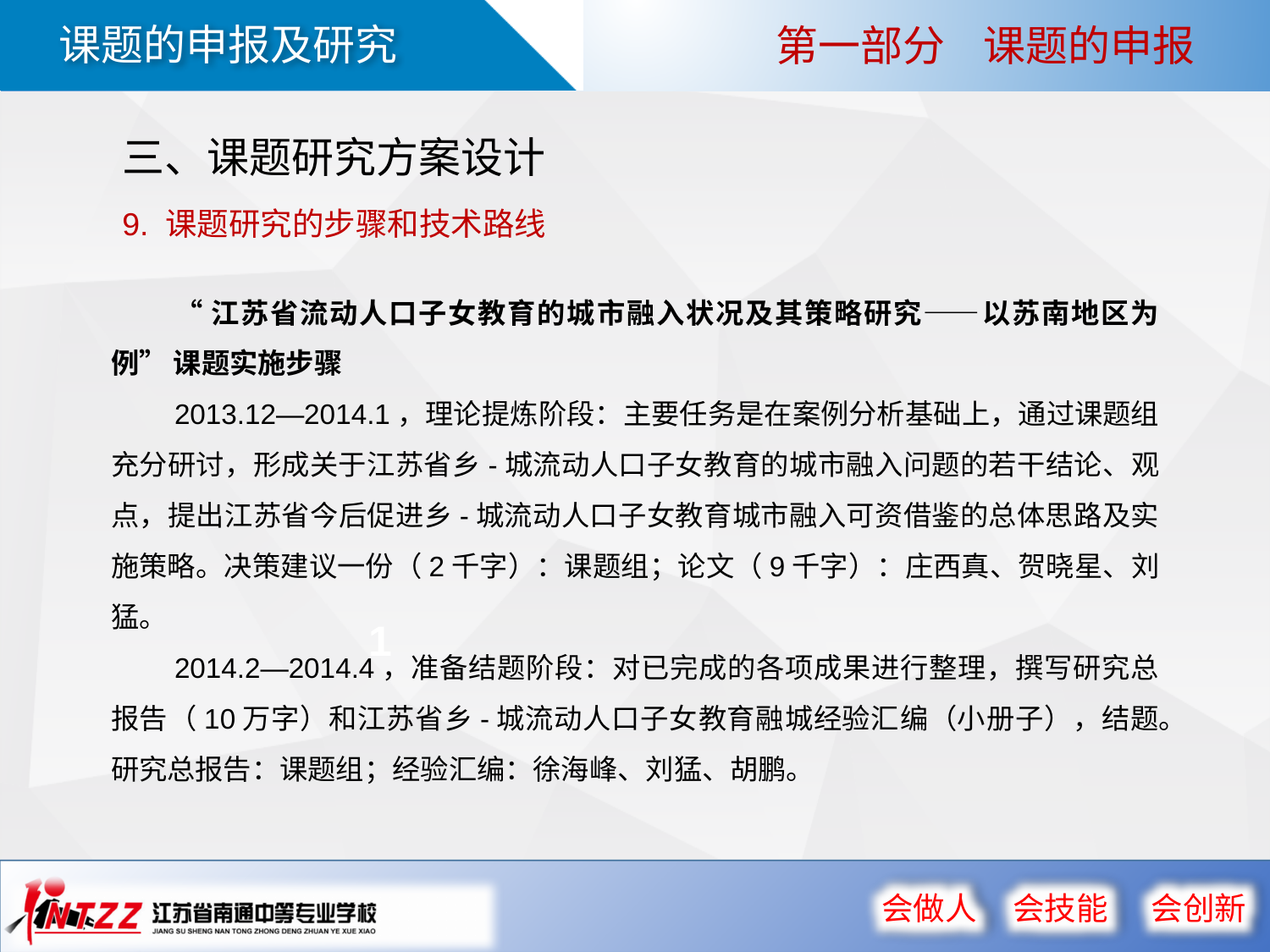

第一部分    课题的申报
三、课题研究方案设计
9. 课题研究的步骤和技术路线
“江苏省流动人口子女教育的城市融入状况及其策略研究——以苏南地区为例” 课题实施步骤
2013.12—2014.1，理论提炼阶段：主要任务是在案例分析基础上，通过课题组充分研讨，形成关于江苏省乡-城流动人口子女教育的城市融入问题的若干结论、观点，提出江苏省今后促进乡-城流动人口子女教育城市融入可资借鉴的总体思路及实施策略。决策建议一份（2千字）：课题组；论文（9千字）：庄西真、贺晓星、刘猛。
2014.2—2014.4，准备结题阶段：对已完成的各项成果进行整理，撰写研究总报告（10万字）和江苏省乡-城流动人口子女教育融城经验汇编（小册子），结题。研究总报告：课题组；经验汇编：徐海峰、刘猛、胡鹏。

1